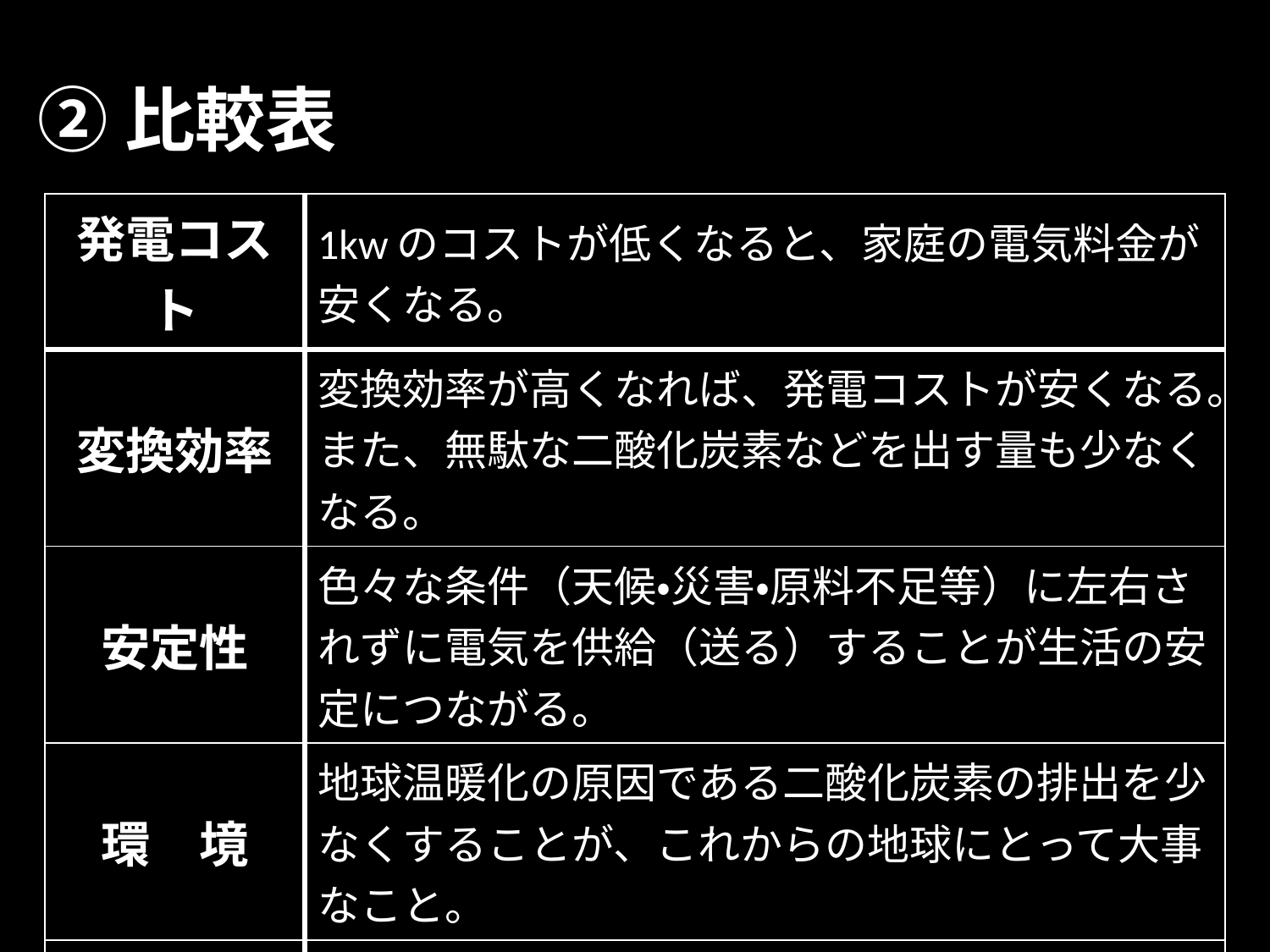

# ②比較表
| 発電コスト | 1kwのコストが低くなると、家庭の電気料金が安くなる。 |
| --- | --- |
| 変換効率 | 変換効率が高くなれば、発電コストが安くなる。また、無駄な二酸化炭素などを出す量も少なくなる。 |
| 安定性 | 色々な条件（天候・災害・原料不足等）に左右されずに電気を供給（送る）することが生活の安定につながる。 |
| 環　境 | 地球温暖化の原因である二酸化炭素の排出を少なくすることが、これからの地球にとって大事なこと。 |
| その他 | 上の４項目以外に、気になったことや疑問に思ったことを記入する。 |